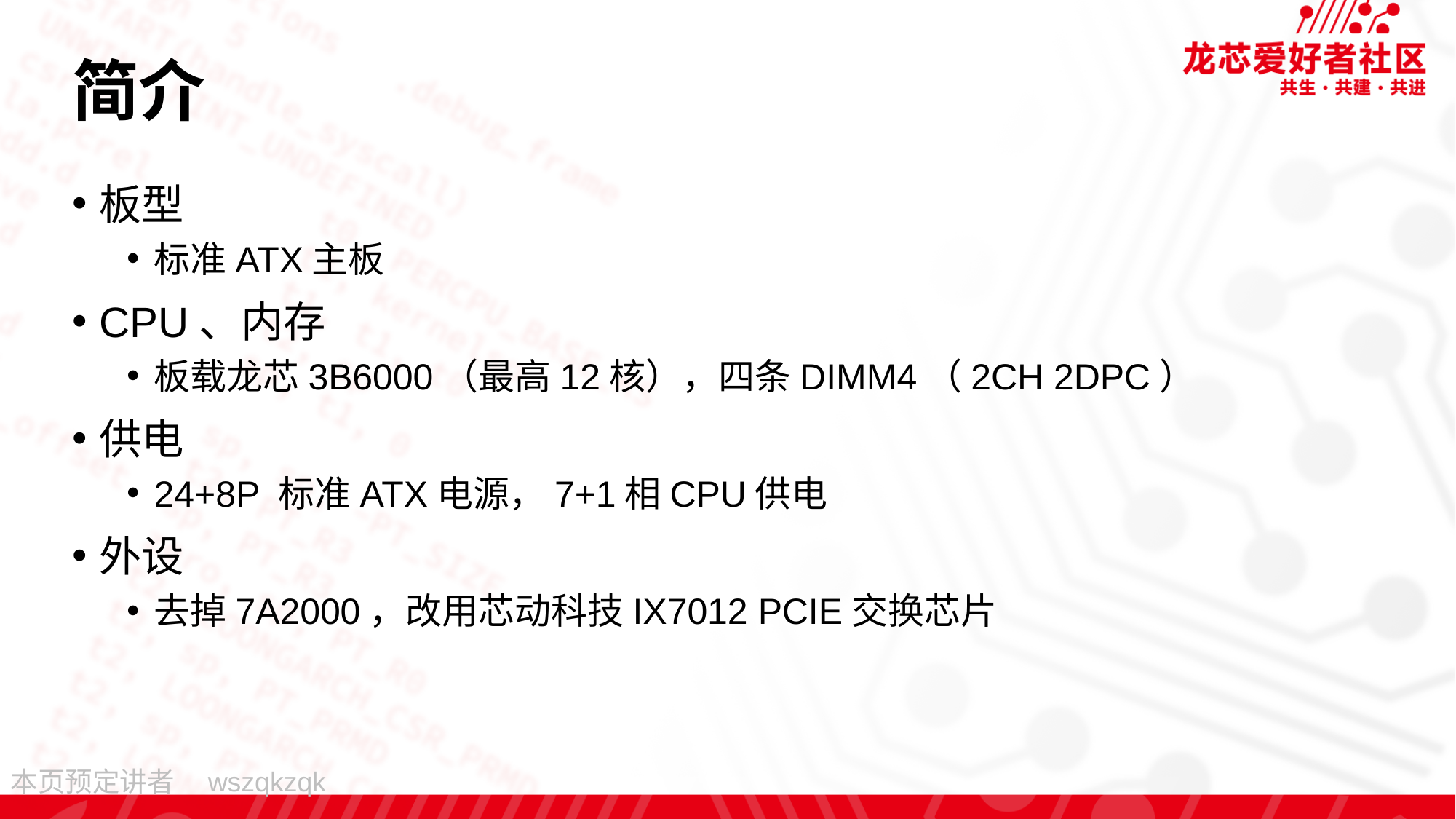

# 简介
板型
标准ATX主板
CPU、内存
板载龙芯3B6000（最高12核），四条DIMM4（2CH 2DPC）
供电
24+8P 标准ATX电源，7+1相CPU供电
外设
去掉7A2000，改用芯动科技IX7012 PCIE交换芯片

wszqkzqk